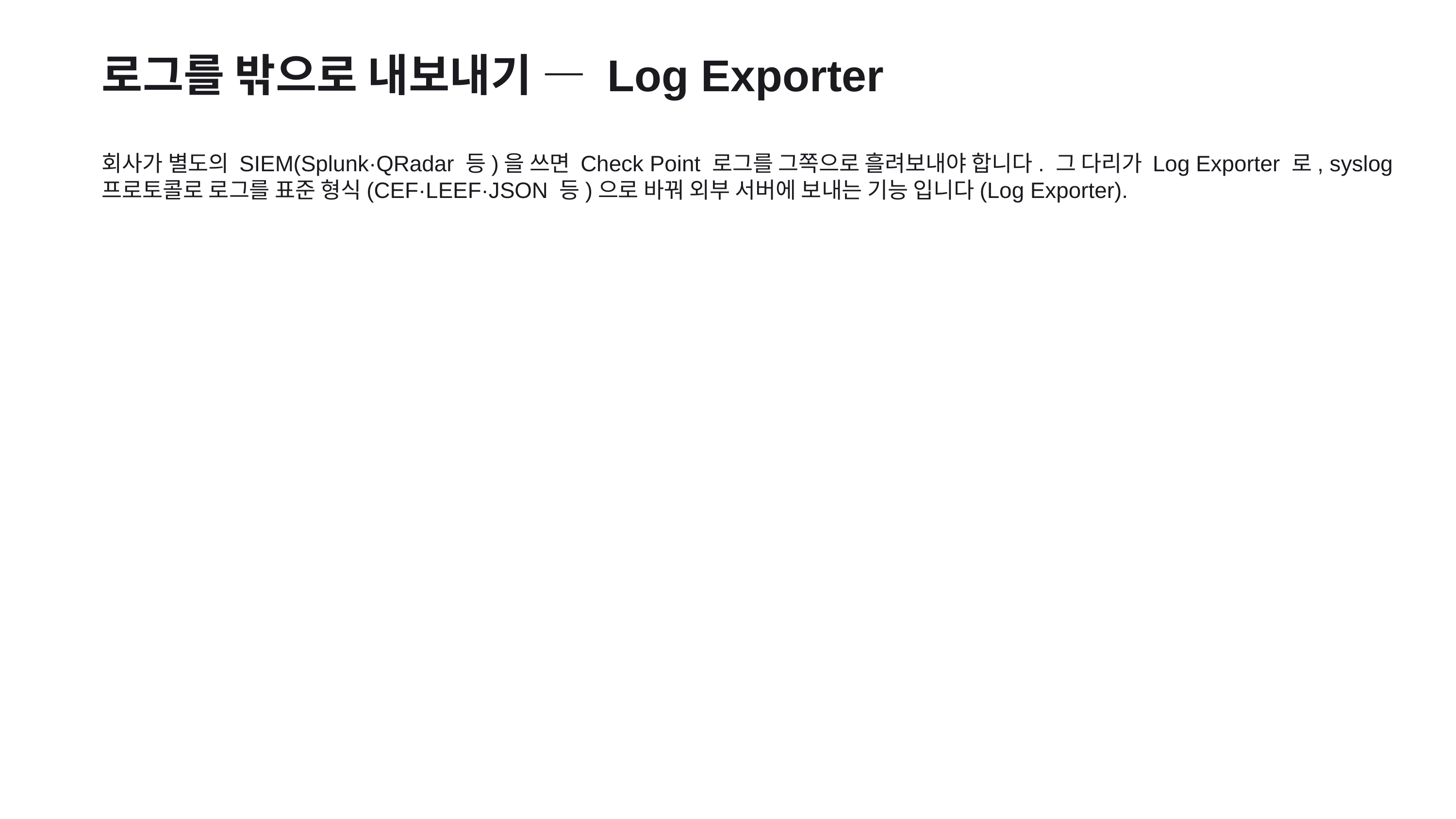

로그를 밖으로 내보내기 — Log Exporter
회사가 별도의 SIEM(Splunk·QRadar 등)을 쓰면 Check Point 로그를 그쪽으로 흘려보내야 합니다. 그 다리가 Log Exporter 로, syslog 프로토콜로 로그를 표준 형식(CEF·LEEF·JSON 등)으로 바꿔 외부 서버에 보내는 기능 입니다(Log Exporter).